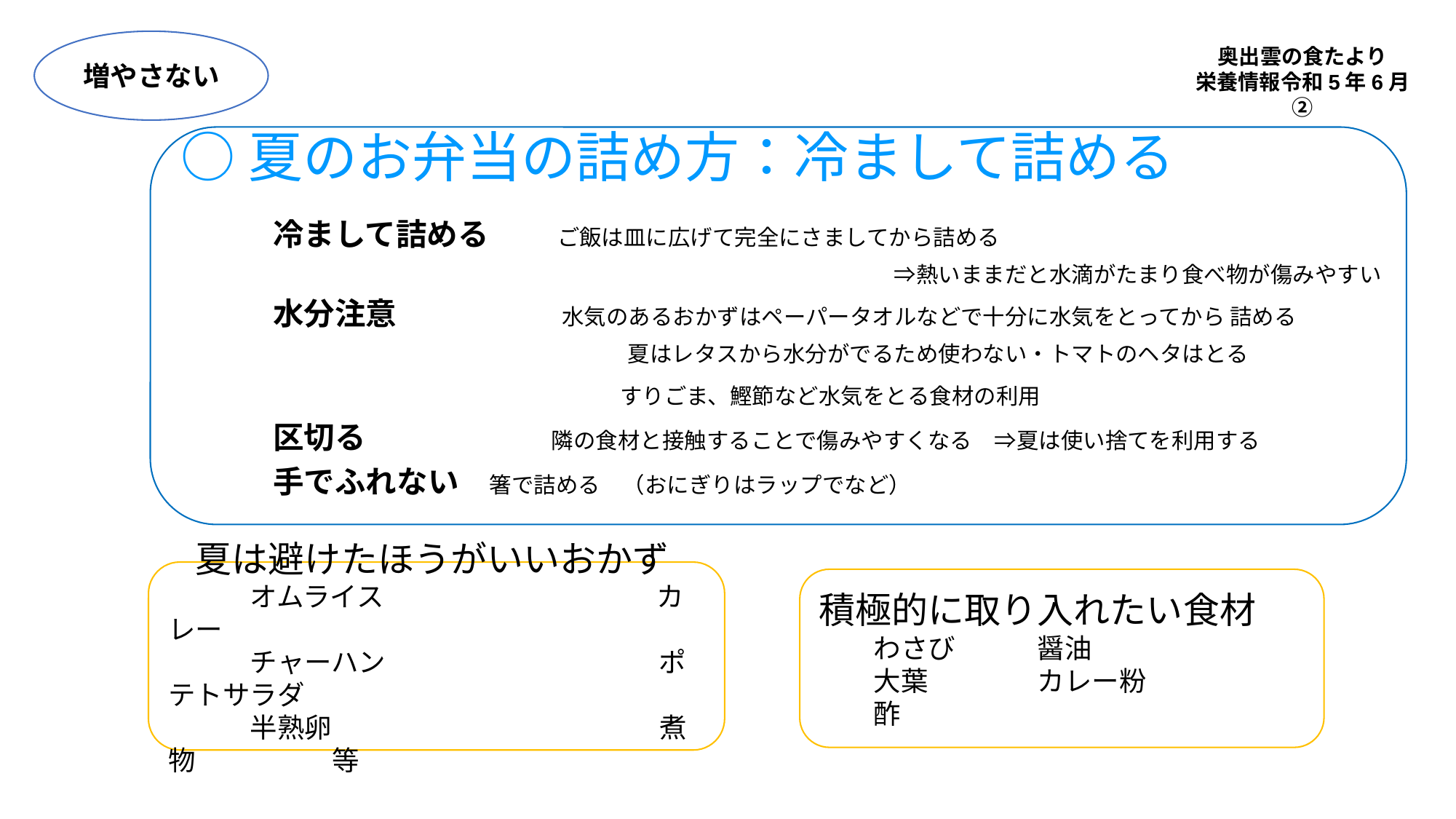

増やさない
奥出雲の食たより
栄養情報令和5年6月②
# ○夏のお弁当の詰め方：冷まして詰める

冷まして詰める　　 ご飯は皿に広げて完全にさましてから詰める
　　　　　　　　　　　　　　　　　　　　　　　　　　　　⇒熱いままだと水滴がたまり食べ物が傷みやすい
水分注意　　　　      水気のあるおかずはペーパータオルなどで十分に水気をとってから 詰める
　　　　　　　　　　　　　        　 夏はレタスから水分がでるため使わない・トマトのヘタはとる
　 　　　　　　　      　　すりごま、鰹節など水気をとる食材の利用
区切る　　　　　　隣の食材と接触することで傷みやすくなる　⇒夏は使い捨てを利用する
手でふれない　箸で詰める　（おにぎりはラップでなど）

　夏は避けたほうがいいおかず
　　　オムライス　　　　　　　　　　カレー
　　　チャーハン　　　　　　　　　　ポテトサラダ
　　　半熟卵　　　　　　　　　　　　煮物　　　　　等
積極的に取り入れたい食材
　　わさび　　　醤油
　　大葉　　　　カレー粉
　　酢